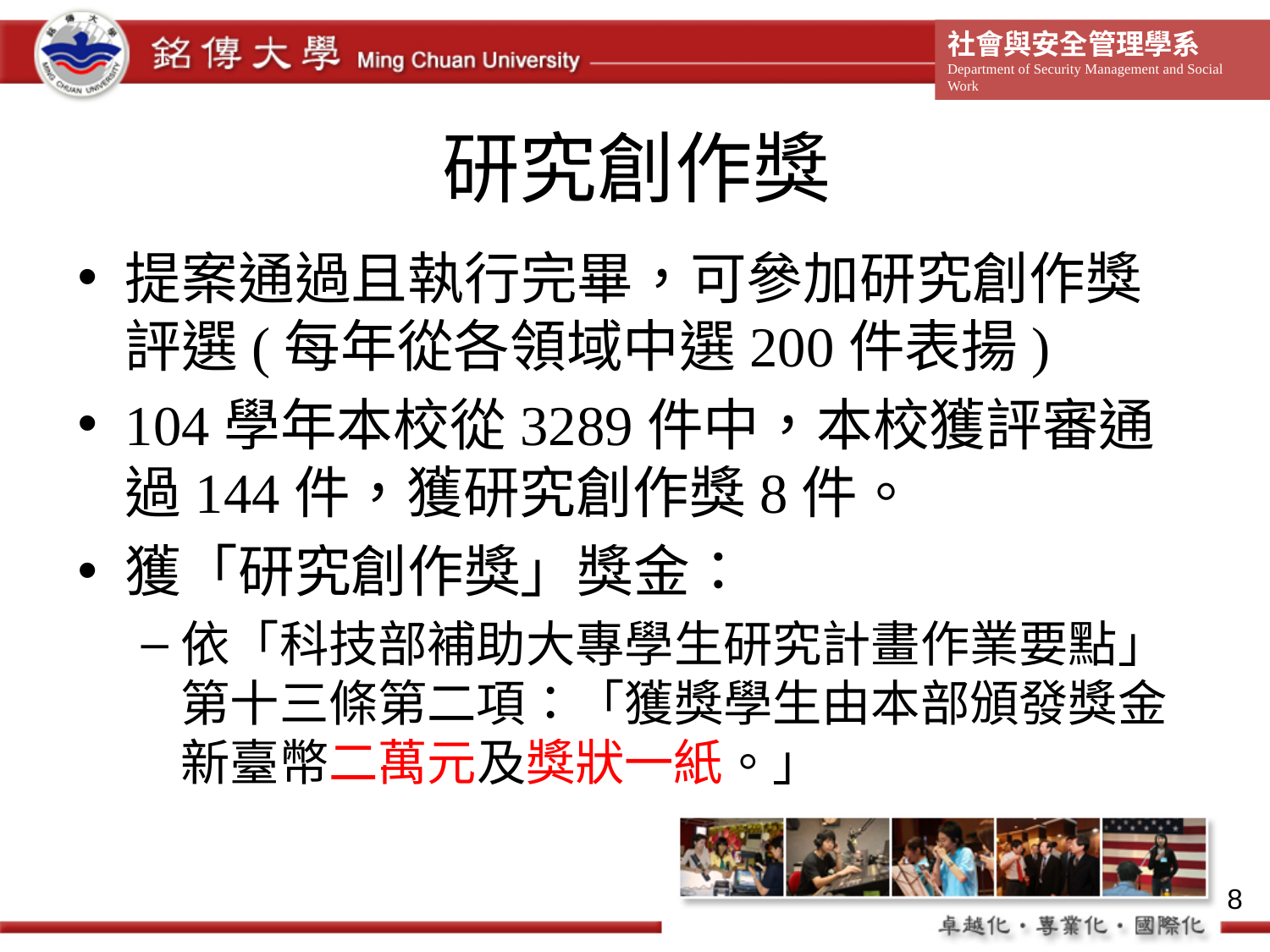

# 研究創作獎
提案通過且執行完畢，可參加研究創作獎評選(每年從各領域中選200件表揚)
104學年本校從3289件中，本校獲評審通過144件，獲研究創作獎8件。
獲「研究創作獎」獎金：
依「科技部補助大專學生研究計畫作業要點」第十三條第二項：「獲獎學生由本部頒發獎金新臺幣二萬元及獎狀一紙。」
8